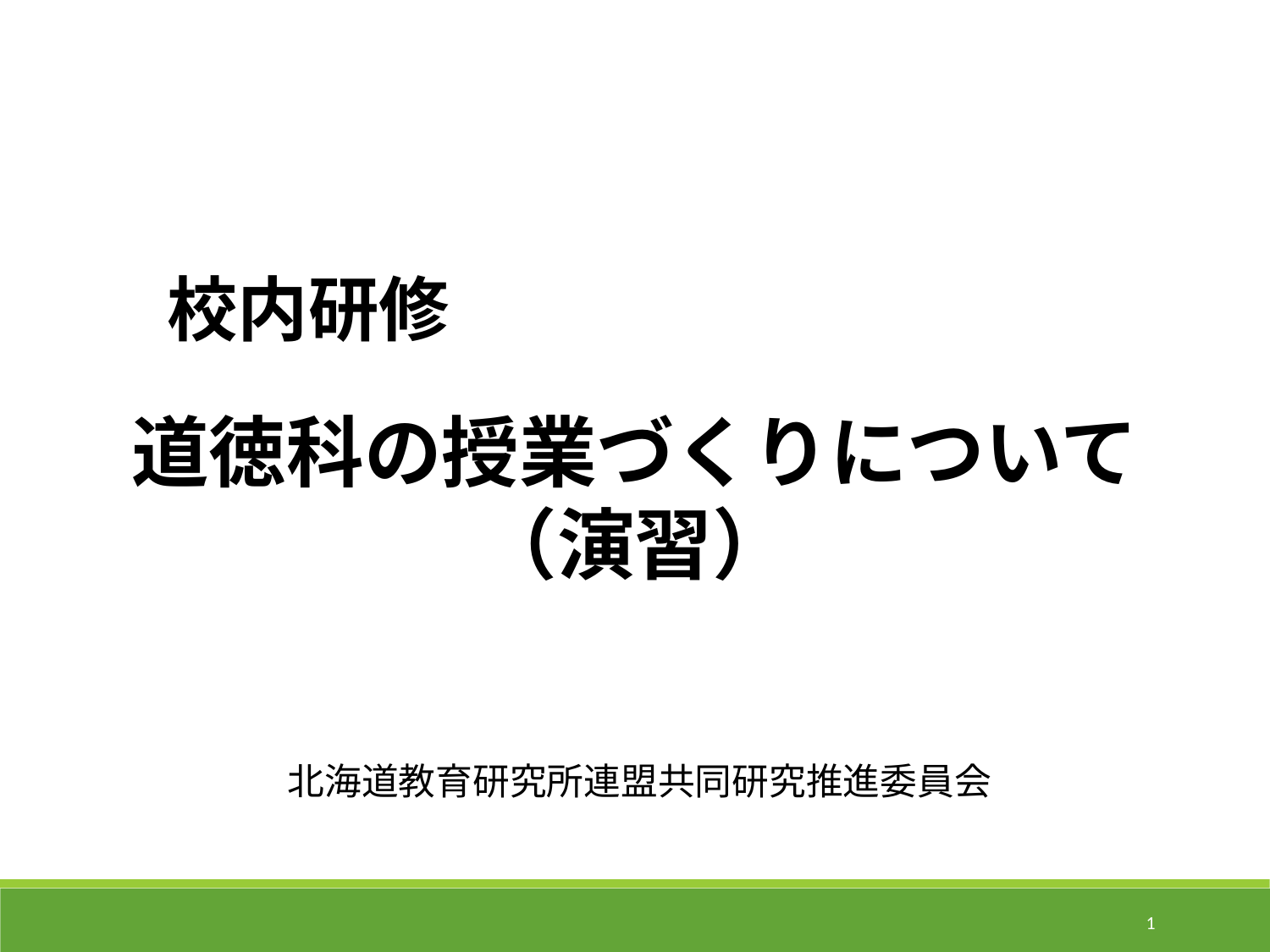

校内研修
道徳科の授業づくりについて
（演習）
北海道教育研究所連盟共同研究推進委員会
1